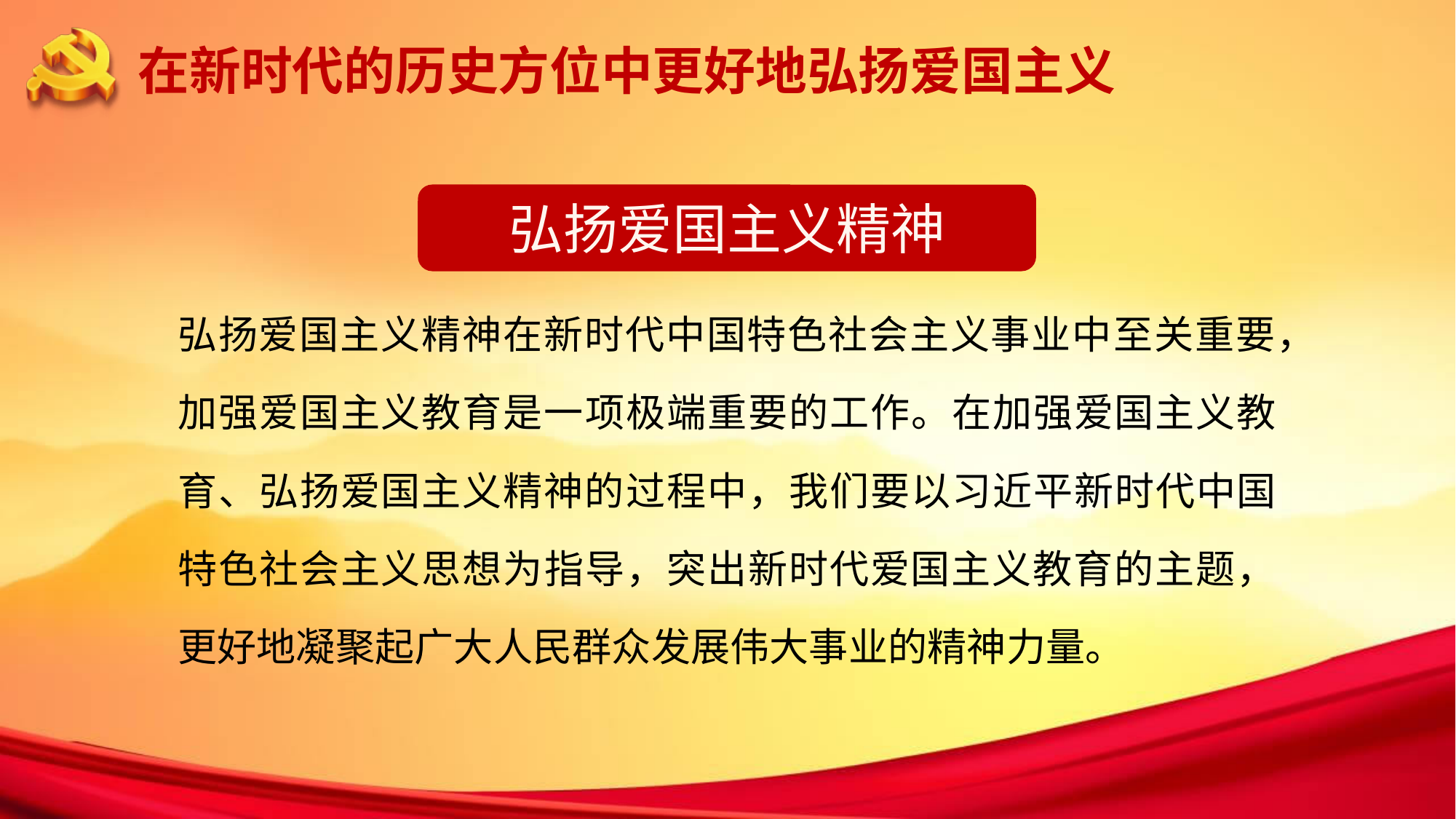

弘扬爱国主义精神
弘扬爱国主义精神在新时代中国特色社会主义事业中至关重要，加强爱国主义教育是一项极端重要的工作。在加强爱国主义教育、弘扬爱国主义精神的过程中，我们要以习近平新时代中国特色社会主义思想为指导，突出新时代爱国主义教育的主题，更好地凝聚起广大人民群众发展伟大事业的精神力量。